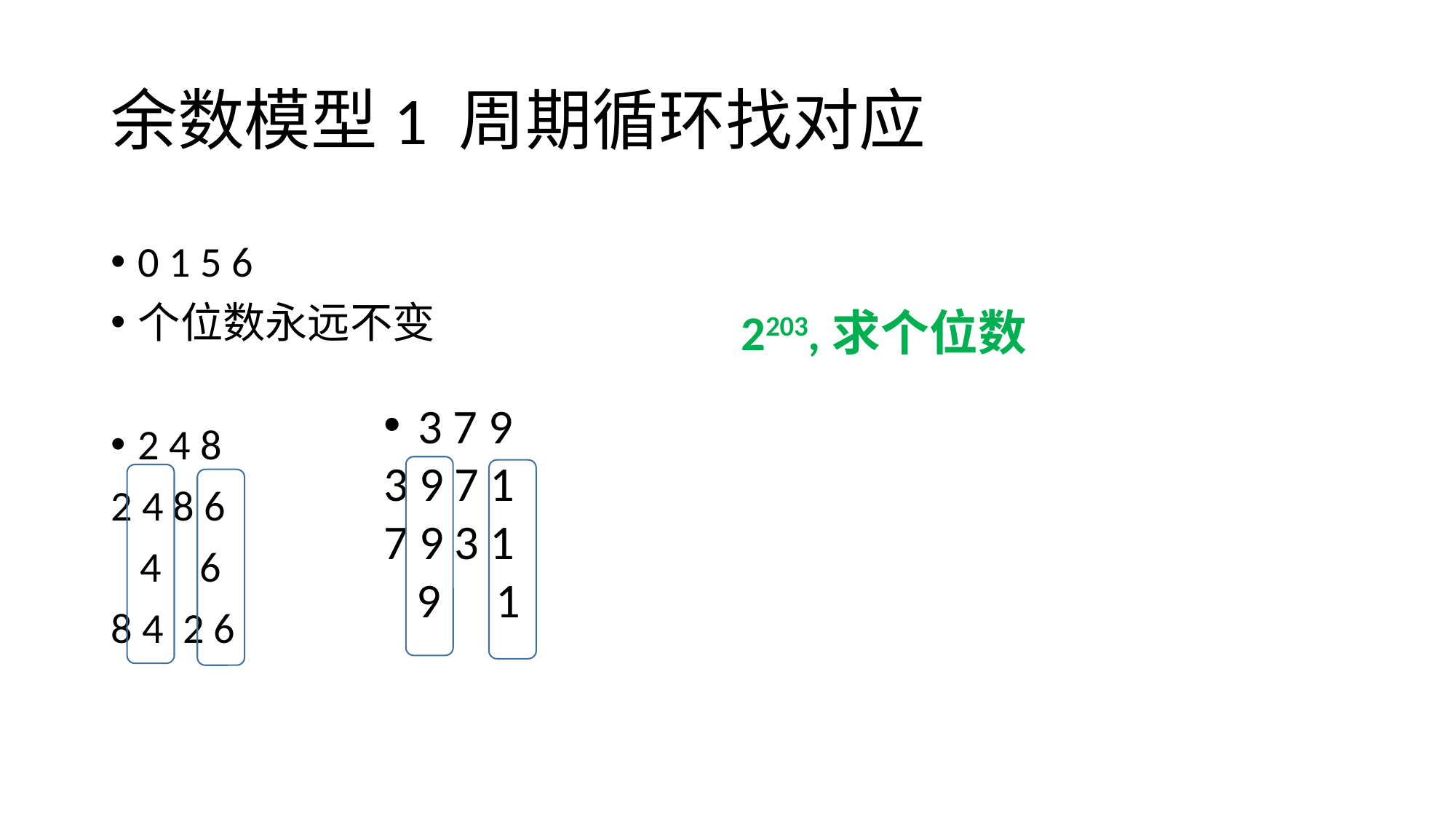

# 余数模型1 周期循环找对应
0 1 5 6
个位数永远不变

2 4 8
2 4 8 6
   4    6
8 4  2 6
2203,求个位数

3 7 9
3 9 7 1
7 9 3 1
   9     1